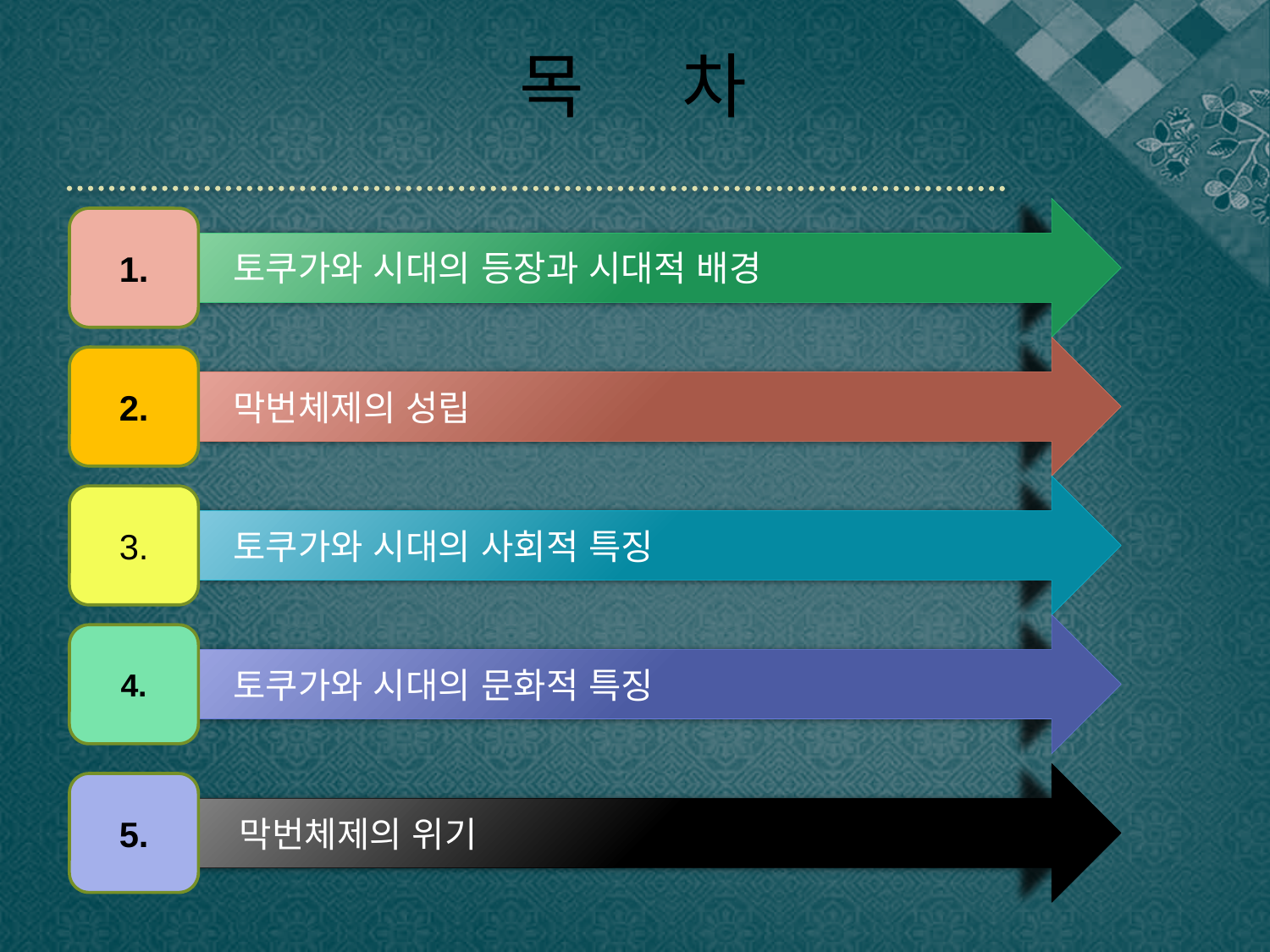

# 목     차

   토쿠가와 시대의 등장과 시대적 배경
1.
   막번체제의 성립
2.
   토쿠가와 시대의 사회적 특징
3.
   토쿠가와 시대의 문화적 특징
4.
   막번체제의 위기
5.